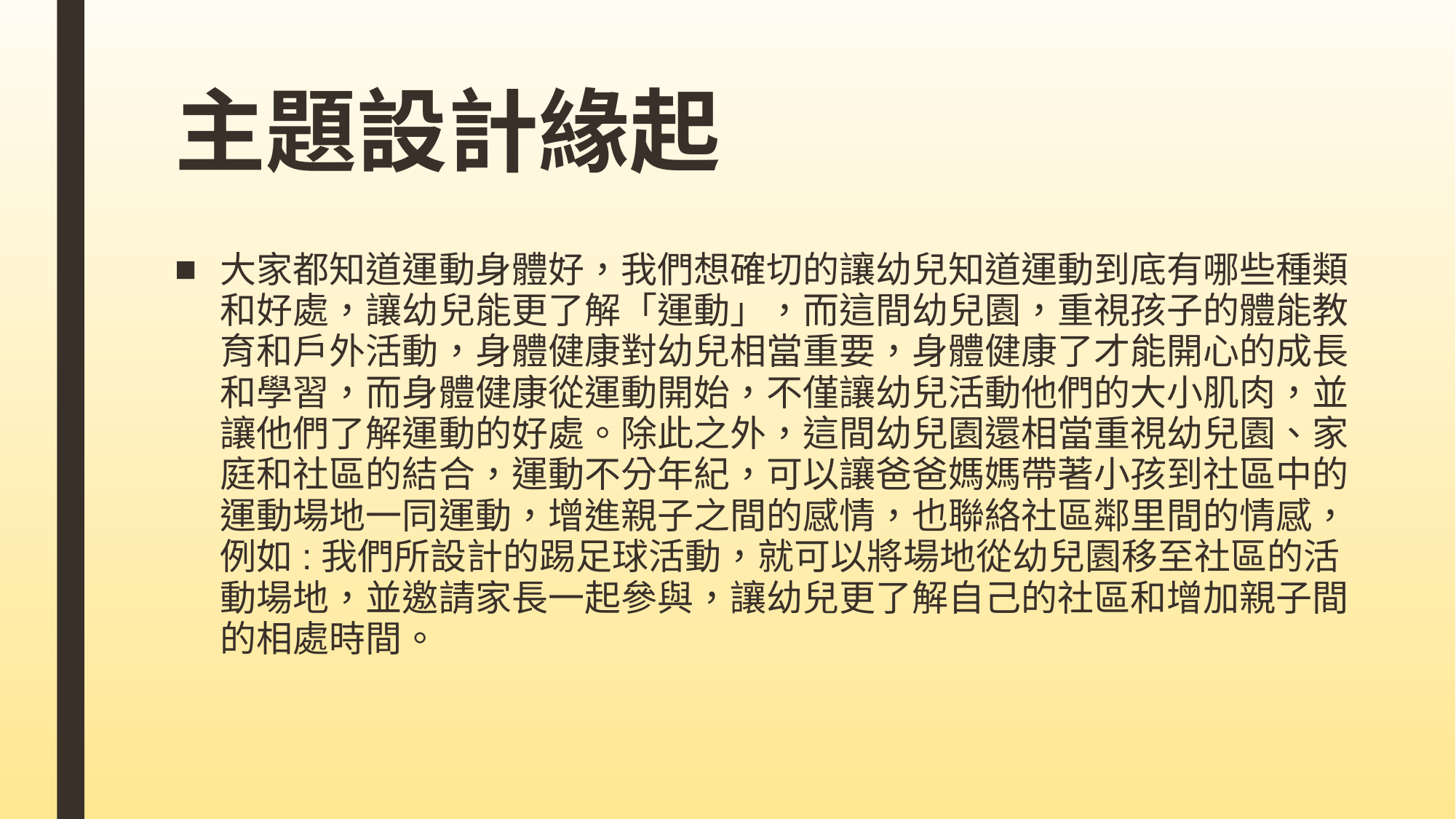

# 主題設計緣起
大家都知道運動身體好，我們想確切的讓幼兒知道運動到底有哪些種類和好處，讓幼兒能更了解「運動」，而這間幼兒園，重視孩子的體能教育和戶外活動，身體健康對幼兒相當重要，身體健康了才能開心的成長和學習，而身體健康從運動開始，不僅讓幼兒活動他們的大小肌肉，並讓他們了解運動的好處。除此之外，這間幼兒園還相當重視幼兒園、家庭和社區的結合，運動不分年紀，可以讓爸爸媽媽帶著小孩到社區中的運動場地一同運動，增進親子之間的感情，也聯絡社區鄰里間的情感，例如:我們所設計的踢足球活動，就可以將場地從幼兒園移至社區的活動場地，並邀請家長一起參與，讓幼兒更了解自己的社區和增加親子間的相處時間。